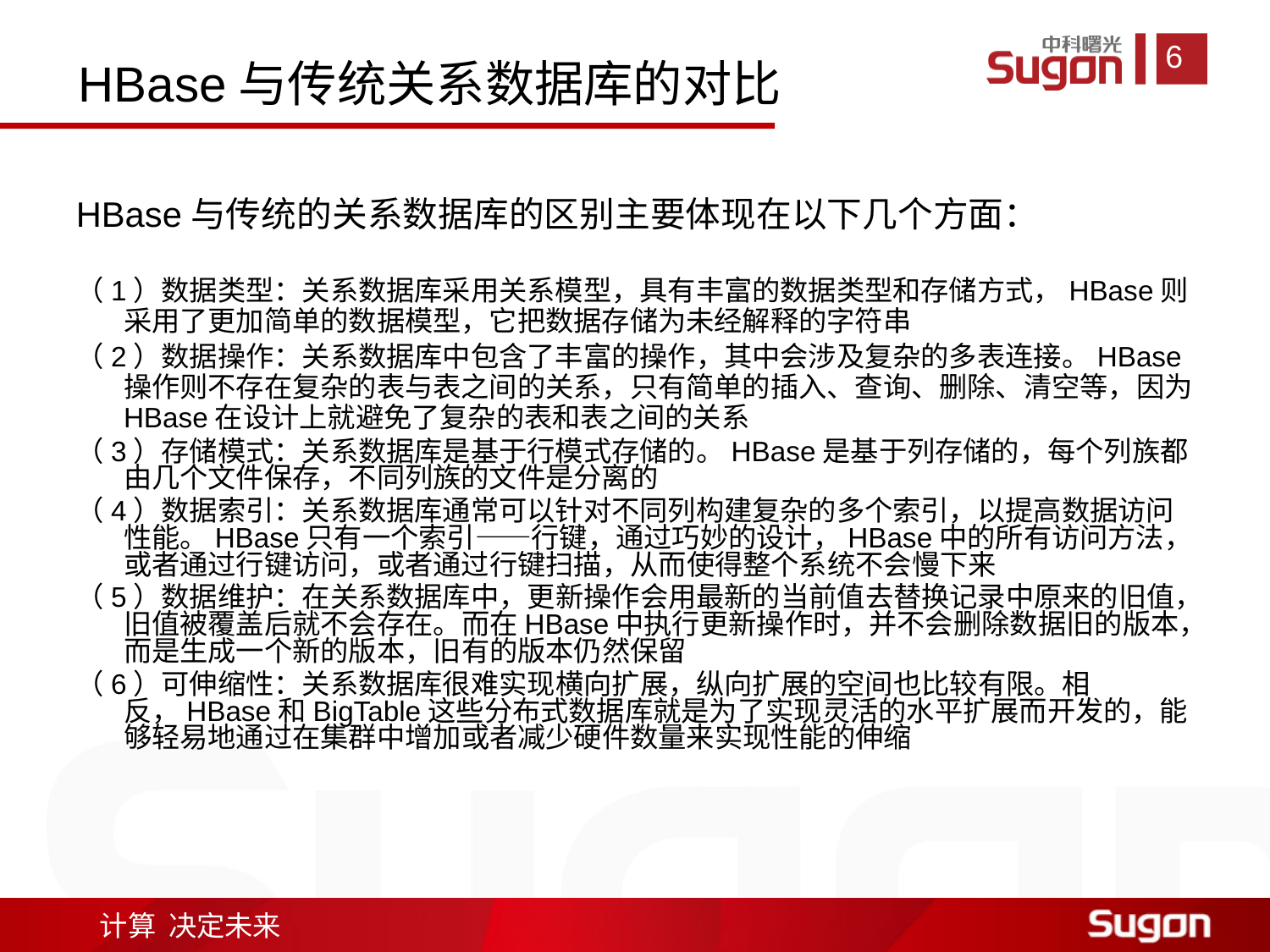

HBase与传统关系数据库的对比
HBase与传统的关系数据库的区别主要体现在以下几个方面：

（1）数据类型：关系数据库采用关系模型，具有丰富的数据类型和存储方式，HBase则采用了更加简单的数据模型，它把数据存储为未经解释的字符串
（2）数据操作：关系数据库中包含了丰富的操作，其中会涉及复杂的多表连接。HBase操作则不存在复杂的表与表之间的关系，只有简单的插入、查询、删除、清空等，因为HBase在设计上就避免了复杂的表和表之间的关系
（3）存储模式：关系数据库是基于行模式存储的。HBase是基于列存储的，每个列族都由几个文件保存，不同列族的文件是分离的
（4）数据索引：关系数据库通常可以针对不同列构建复杂的多个索引，以提高数据访问性能。HBase只有一个索引——行键，通过巧妙的设计，HBase中的所有访问方法，或者通过行键访问，或者通过行键扫描，从而使得整个系统不会慢下来
（5）数据维护：在关系数据库中，更新操作会用最新的当前值去替换记录中原来的旧值，旧值被覆盖后就不会存在。而在HBase中执行更新操作时，并不会删除数据旧的版本，而是生成一个新的版本，旧有的版本仍然保留
（6）可伸缩性：关系数据库很难实现横向扩展，纵向扩展的空间也比较有限。相反，HBase和BigTable这些分布式数据库就是为了实现灵活的水平扩展而开发的，能够轻易地通过在集群中增加或者减少硬件数量来实现性能的伸缩